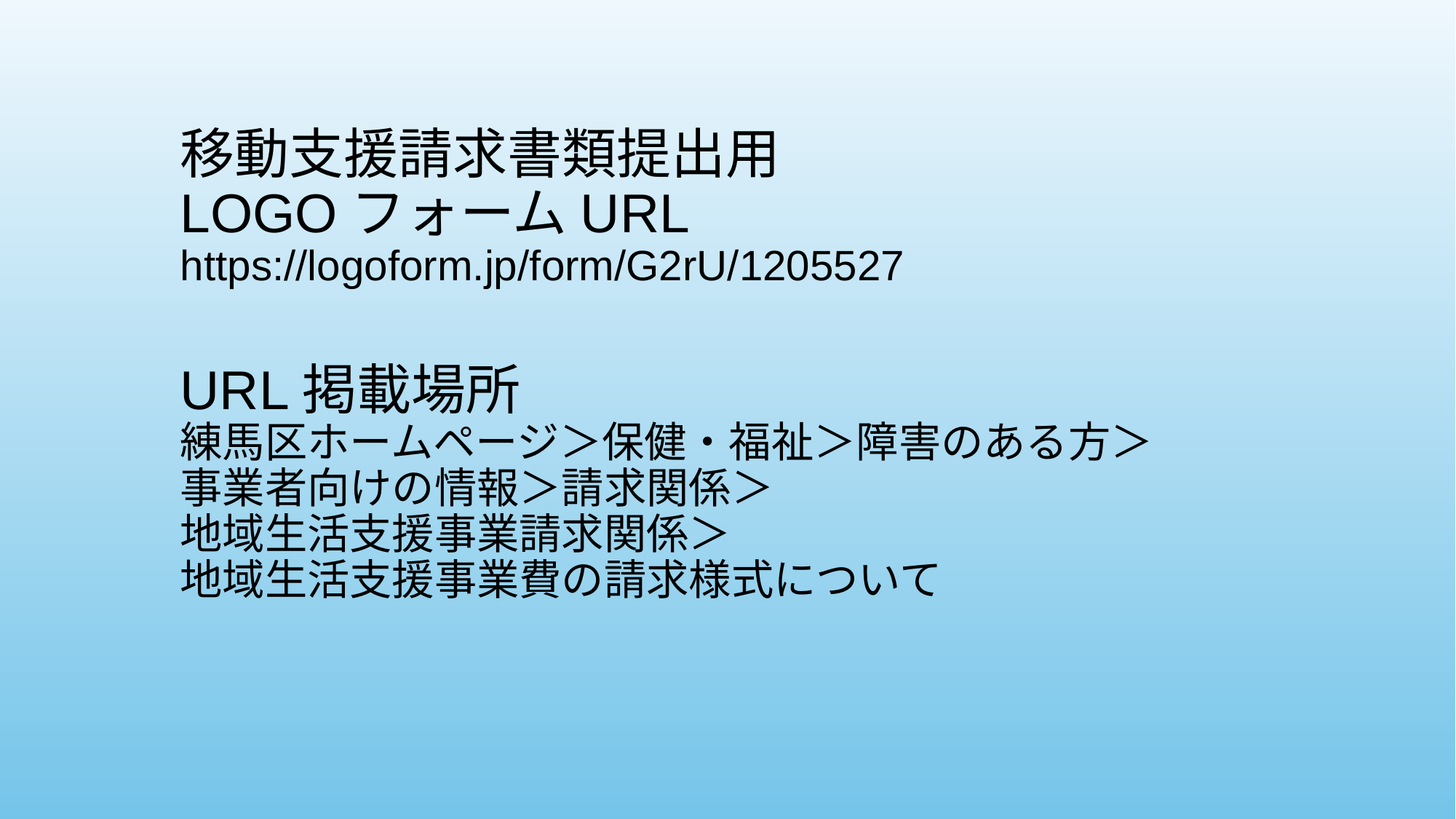

# 移動支援請求書類提出用 LOGOフォームURL https://logoform.jp/form/G2rU/1205527 URL掲載場所 練馬区ホームページ＞保健・福祉＞障害のある方＞ 事業者向けの情報＞請求関係＞ 地域生活支援事業請求関係＞ 地域生活支援事業費の請求様式について